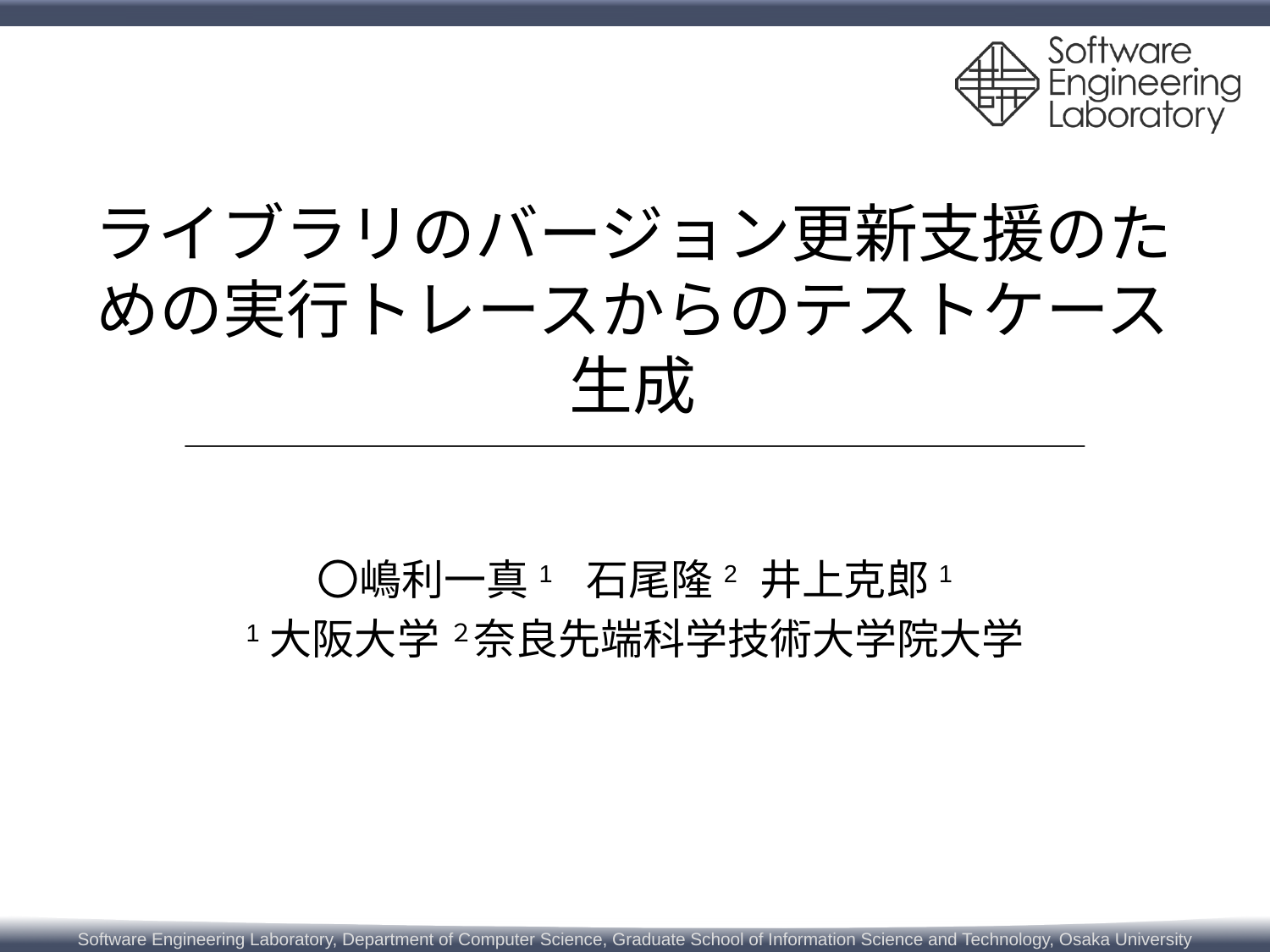

# ライブラリのバージョン更新支援のための実行トレースからのテストケース生成

〇嶋利一真1  石尾隆2 井上克郎1
1大阪大学 ２奈良先端科学技術大学院大学